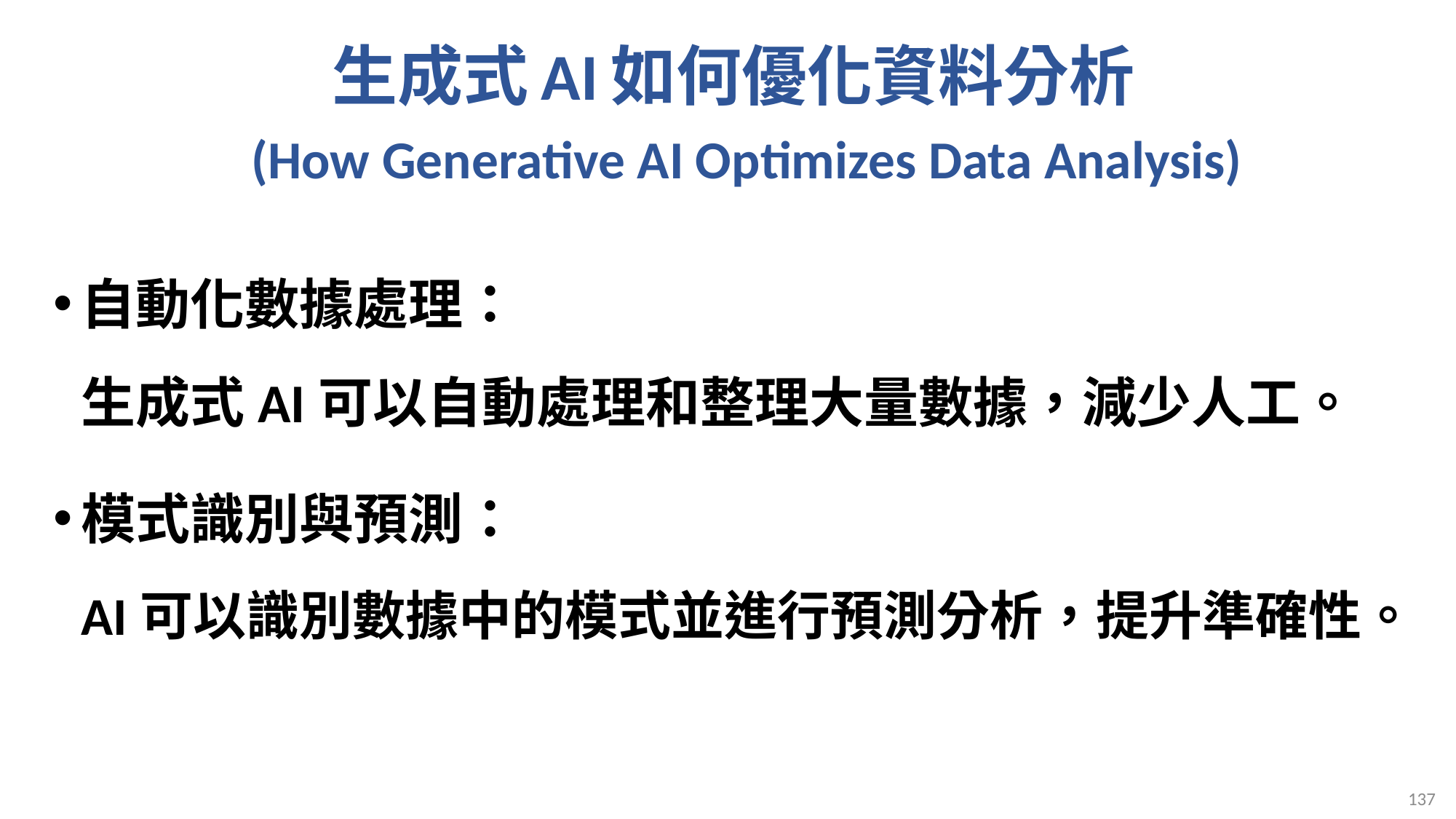

# 生成式AI如何優化資料分析 (How Generative AI Optimizes Data Analysis)
自動化數據處理：
生成式AI可以自動處理和整理大量數據，減少人工。
模式識別與預測：
AI可以識別數據中的模式並進行預測分析，提升準確性。

137